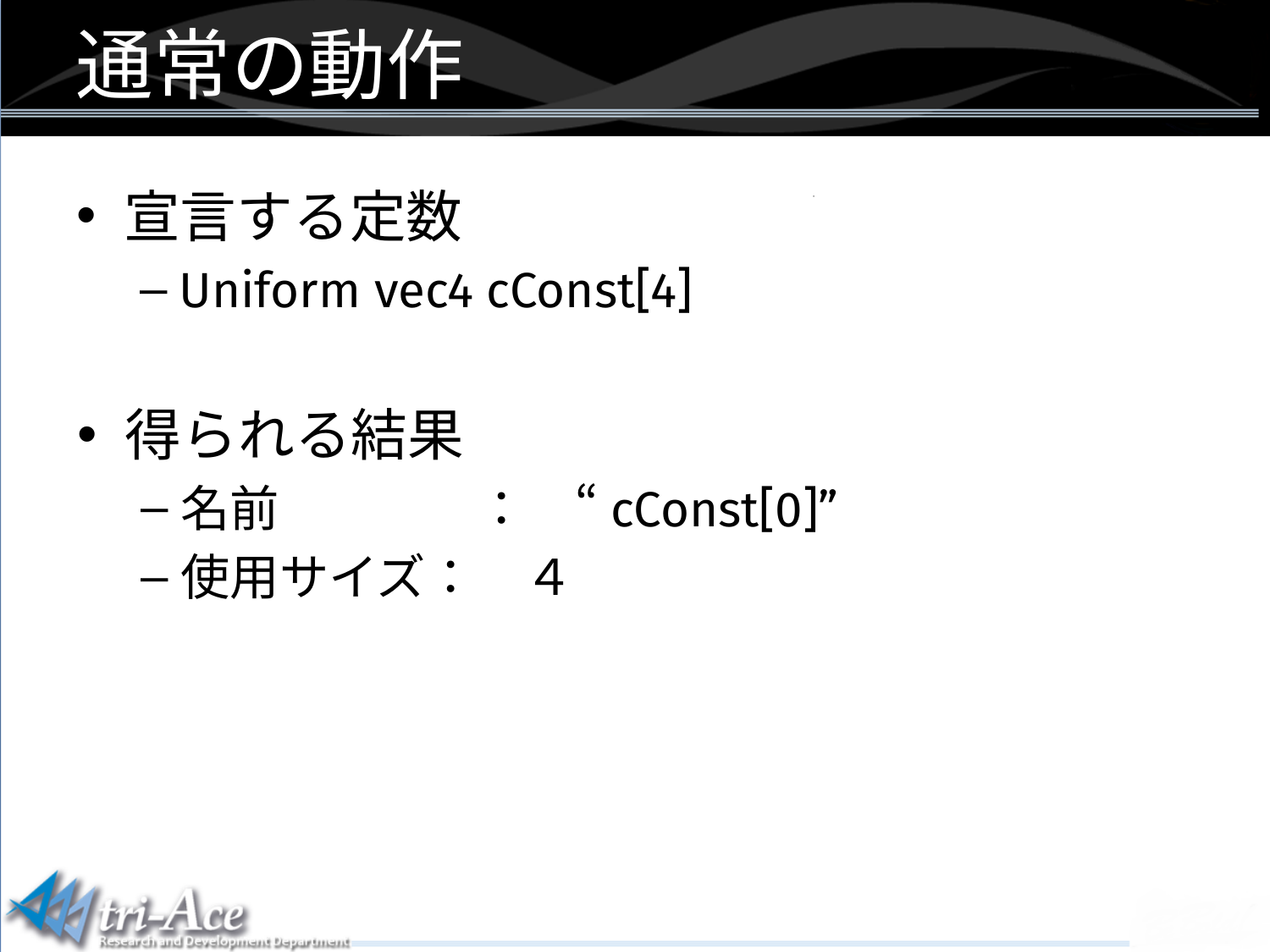

通常の動作
宣言する定数
Uniform vec4 cConst[4]
得られる結果
名前　　　　：　“cConst[0]”
使用サイズ：　４